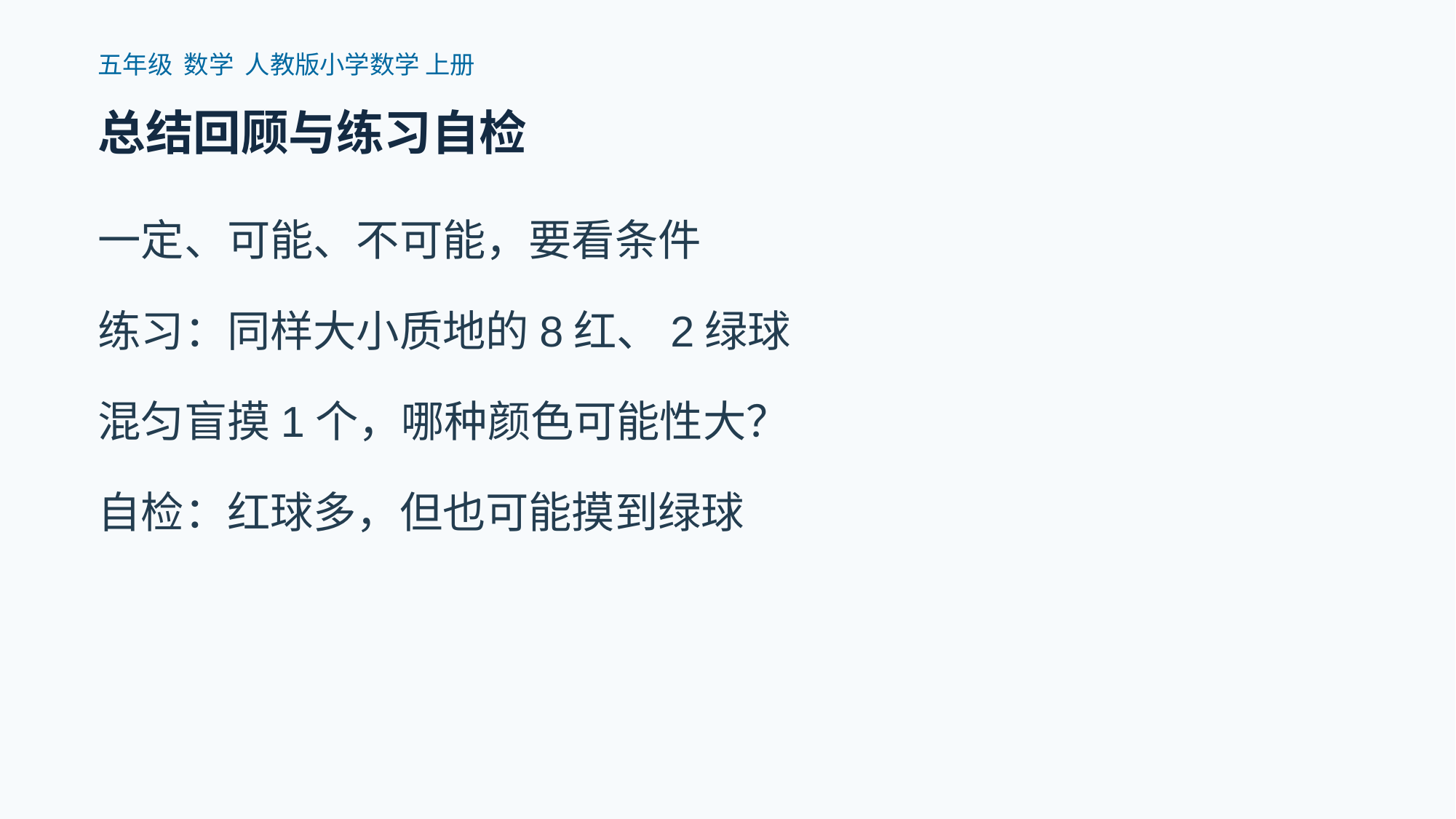

五年级  数学  人教版小学数学 上册
总结回顾与练习自检
一定、可能、不可能，要看条件
练习：同样大小质地的8红、2绿球
混匀盲摸1个，哪种颜色可能性大？
自检：红球多，但也可能摸到绿球